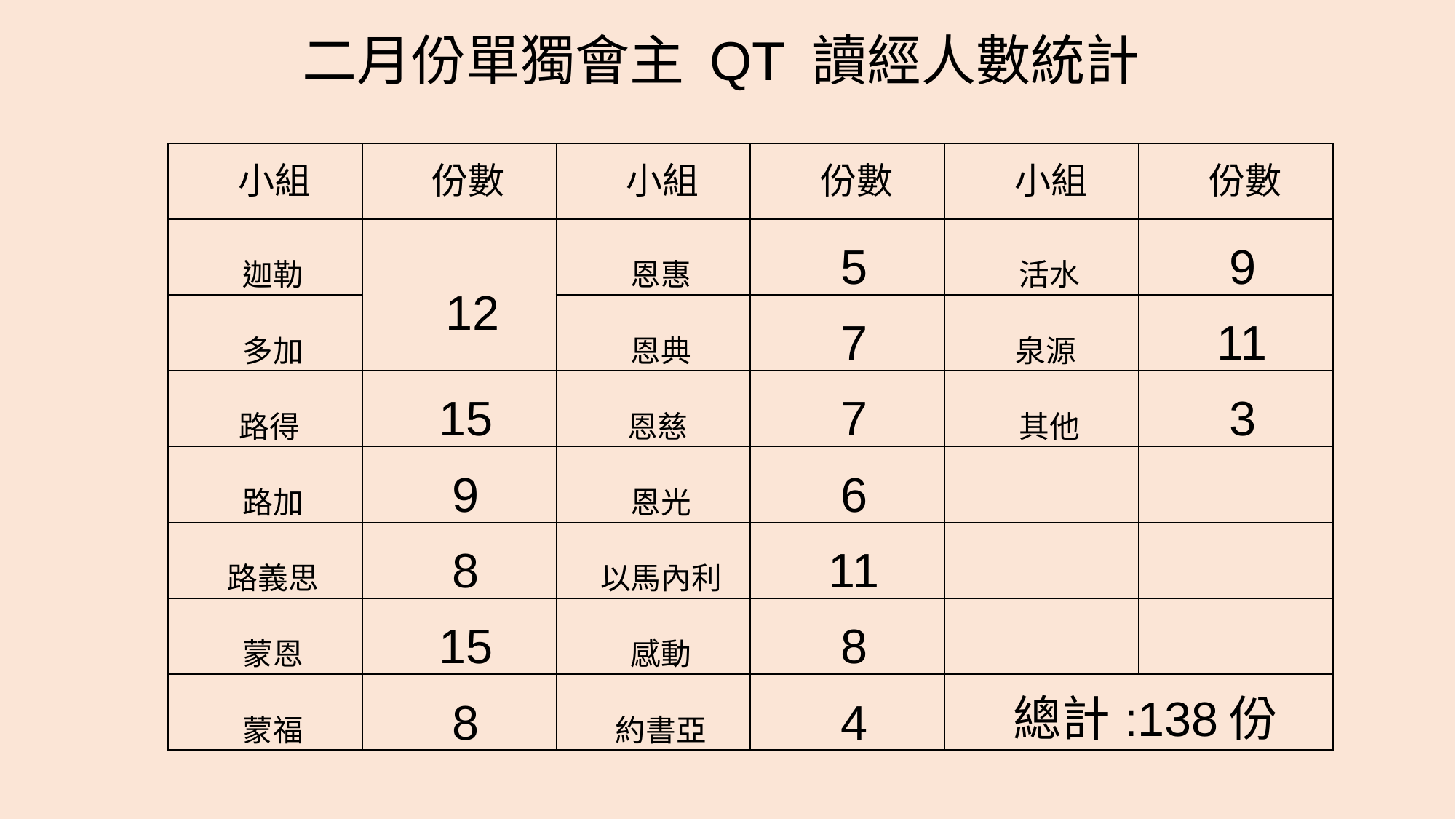

二月份單獨會主 QT 讀經人數統計
| 小組 | 份數 | 小組 | 份數 | 小組 | 份數 |
| --- | --- | --- | --- | --- | --- |
| 迦勒 | 12 | 恩惠 | 5 | 活水 | 9 |
| 多加 |  | 恩典 | 7 | 泉源 | 11 |
| 路得 | 15 | 恩慈 | 7 | 其他 | 3 |
| 路加 | 9 | 恩光 | 6 |  |  |
| 路義思 | 8 | 以馬內利 | 11 |  |  |
| 蒙恩 | 15 | 感動 | 8 |  |  |
| 蒙福 | 8 | 約書亞 | 4 | 總計:138份 |  |